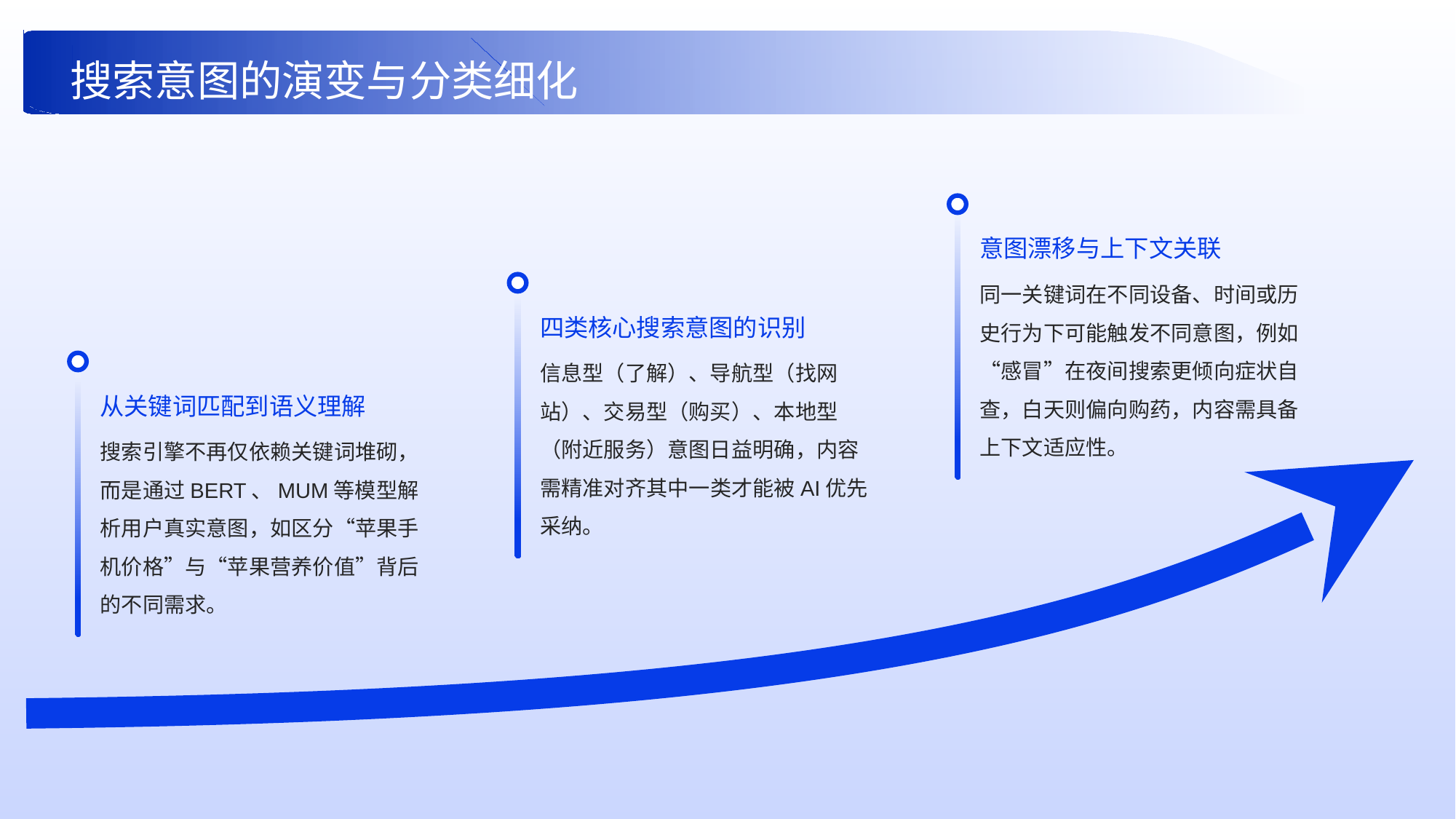

搜索意图的演变与分类细化

意图漂移与上下文关联

四类核心搜索意图的识别
同一关键词在不同设备、时间或历史行为下可能触发不同意图，例如“感冒”在夜间搜索更倾向症状自查，白天则偏向购药，内容需具备上下文适应性。

从关键词匹配到语义理解

信息型（了解）、导航型（找网站）、交易型（购买）、本地型（附近服务）意图日益明确，内容需精准对齐其中一类才能被AI优先采纳。

搜索引擎不再仅依赖关键词堆砌，而是通过BERT、MUM等模型解析用户真实意图，如区分“苹果手机价格”与“苹果营养价值”背后的不同需求。